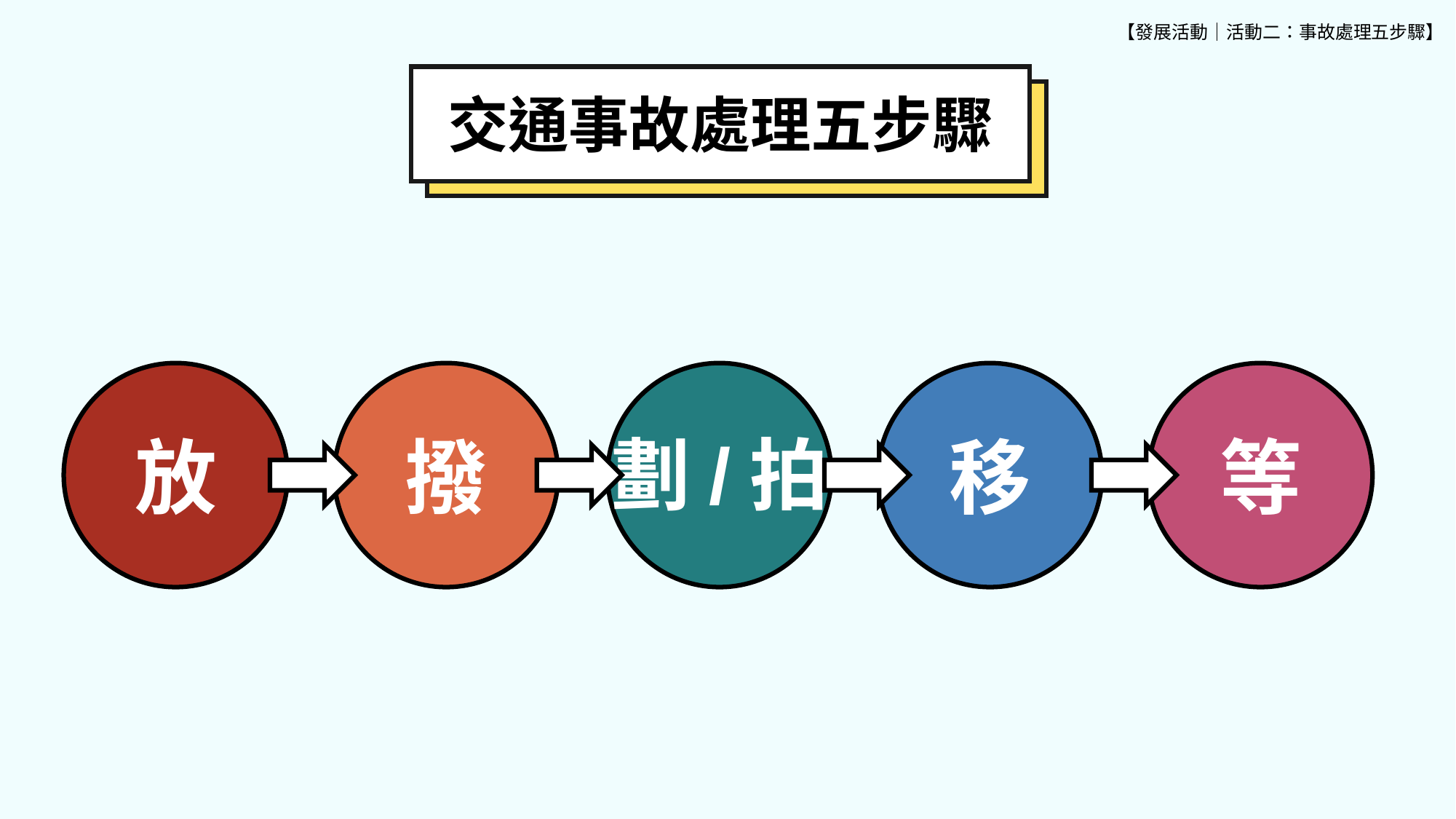

【發展活動│活動二：事故處理五步驟】

交通事故處理五步驟
放
撥

劃/拍

移

等